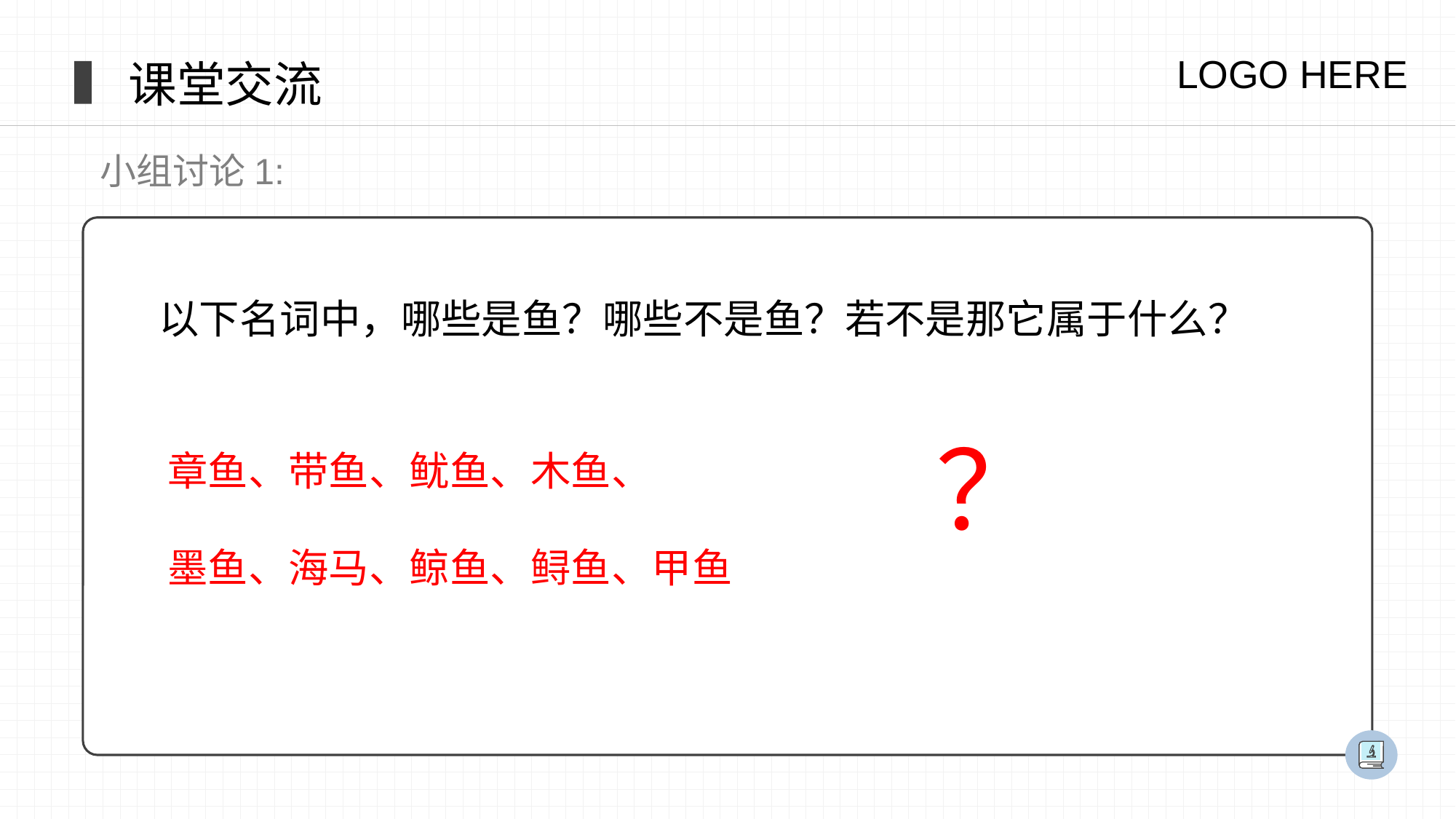

课堂交流
小组讨论1:
      以下名词中，哪些是鱼？哪些不是鱼？若不是那它属于什么？
章鱼、带鱼、鱿鱼、木鱼、
墨鱼、海马、鲸鱼、鲟鱼、甲鱼
？